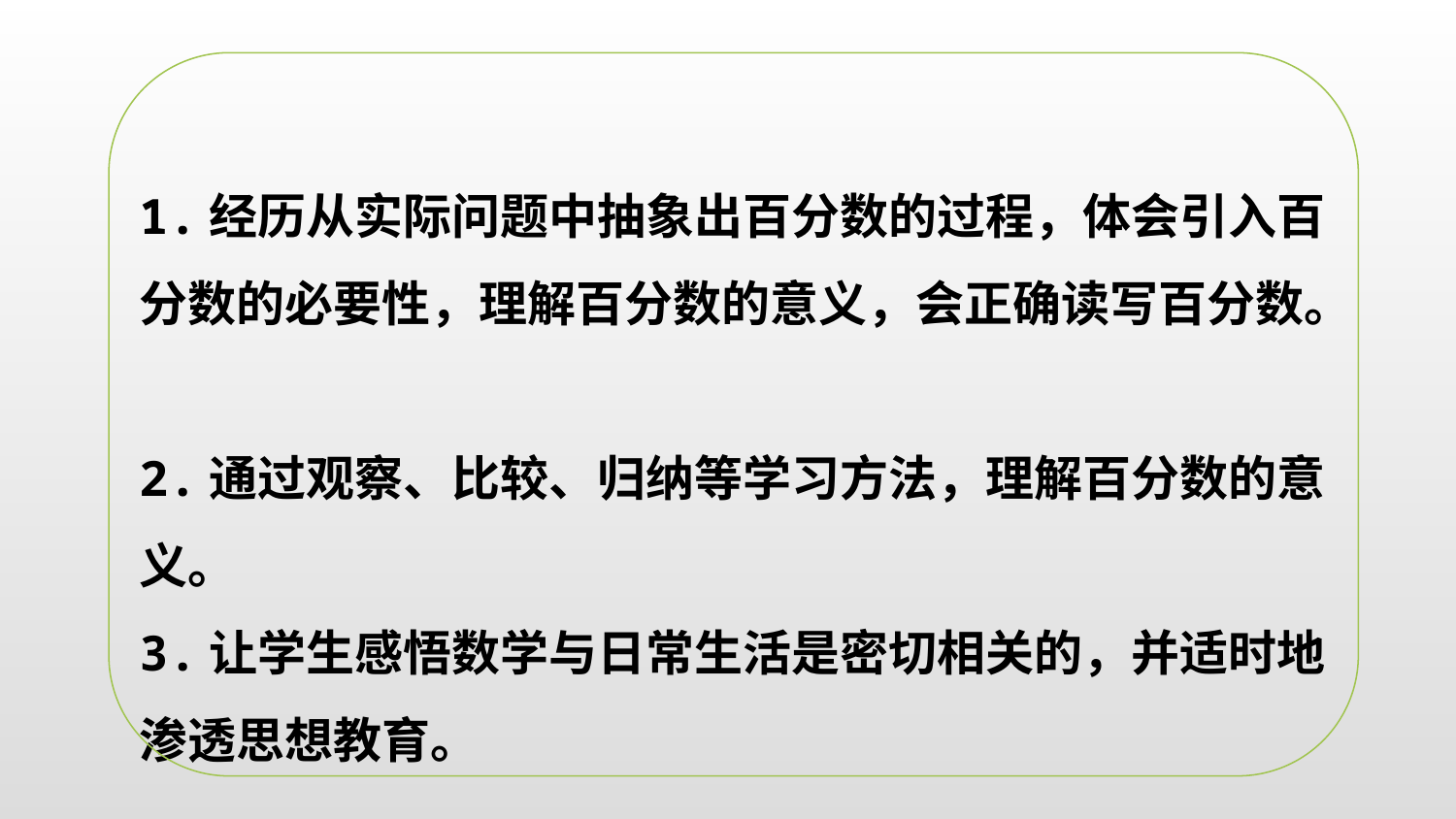

1.经历从实际问题中抽象出百分数的过程，体会引入百分数的必要性，理解百分数的意义，会正确读写百分数。
2.通过观察、比较、归纳等学习方法，理解百分数的意义。
3.让学生感悟数学与日常生活是密切相关的，并适时地渗透思想教育。